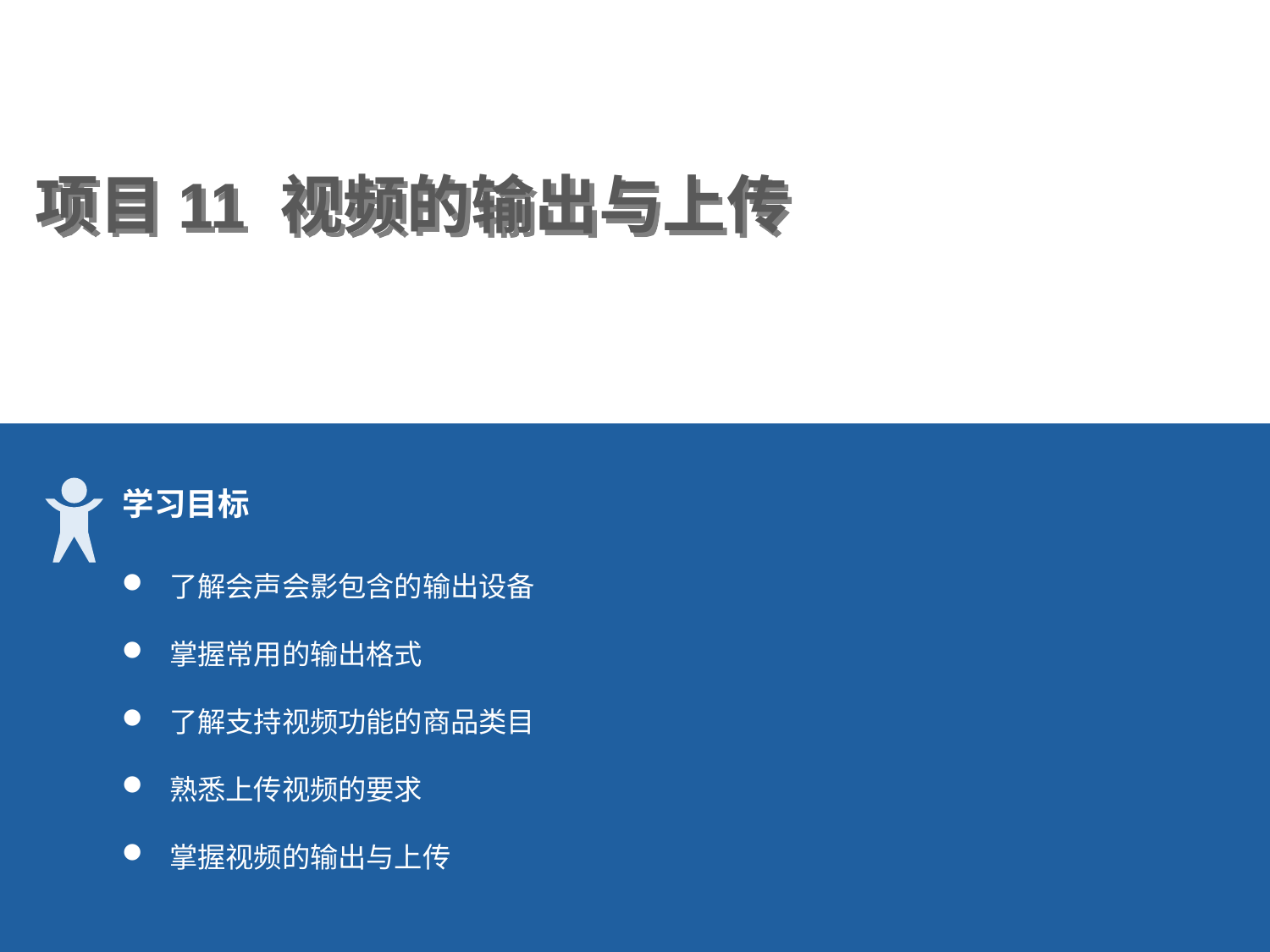

项目11 视频的输出与上传

学习目标
了解会声会影包含的输出设备
掌握常用的输出格式
了解支持视频功能的商品类目
熟悉上传视频的要求
掌握视频的输出与上传